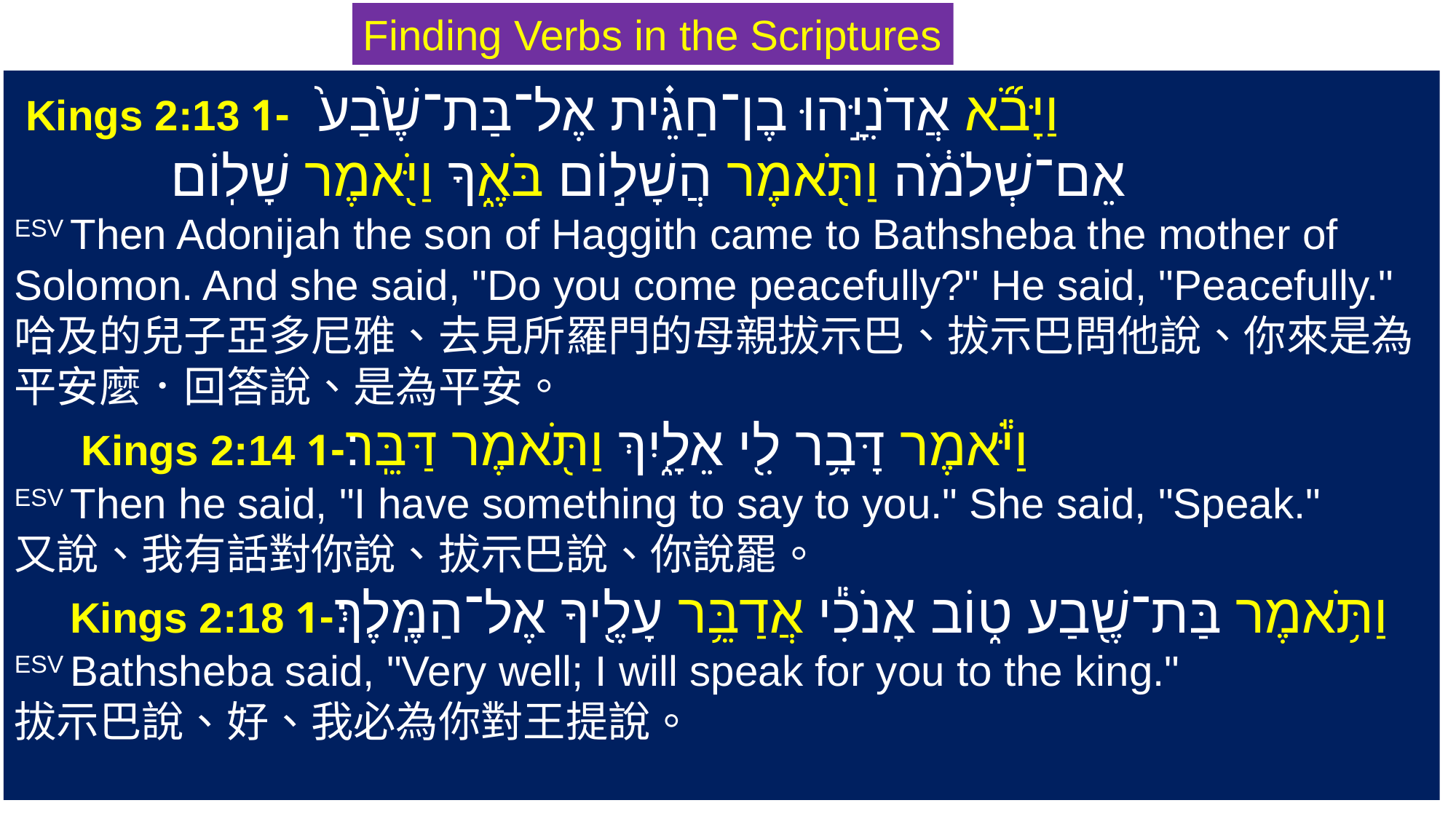

Finding Verbs in the Scriptures
‎וַיָּבֹ֞א אֲדֹנִיָּ֣הוּ בֶן־חַגֵּ֗ית אֶל־בַּת־שֶׁ֙בַע֙  -1 Kings 2:13
אֵם־שְׁלֹמֹ֔ה וַתֹּ֖אמֶר הֲשָׁל֣וֹם בֹּאֶ֑ךָ וַיֹּ֖אמֶר שָׁלֽוֹם׃
ESV Then Adonijah the son of Haggith came to Bathsheba the mother of Solomon. And she said, "Do you come peacefully?" He said, "Peacefully."
哈及的兒子亞多尼雅、去見所羅門的母親拔示巴、拔示巴問他說、你來是為平安麼．回答說、是為平安。
‎וַיֹּ֕אמֶר דָּבָ֥ר לִ֖י אֵלָ֑יִךְ וַתֹּ֖אמֶר דַּבֵּֽר׃-1 Kings 2:14
ESV Then he said, "I have something to say to you." She said, "Speak."
又說、我有話對你說、拔示巴說、你說罷。
‎וַתֹּ֥אמֶר בַּת־שֶׁ֖בַע ט֑וֹב אָנֹכִ֕י אֲדַבֵּ֥ר עָלֶ֖יךָ אֶל־הַמֶּֽלֶךְ׃-1 Kings 2:18
ESV Bathsheba said, "Very well; I will speak for you to the king."
拔示巴說、好、我必為你對王提說。